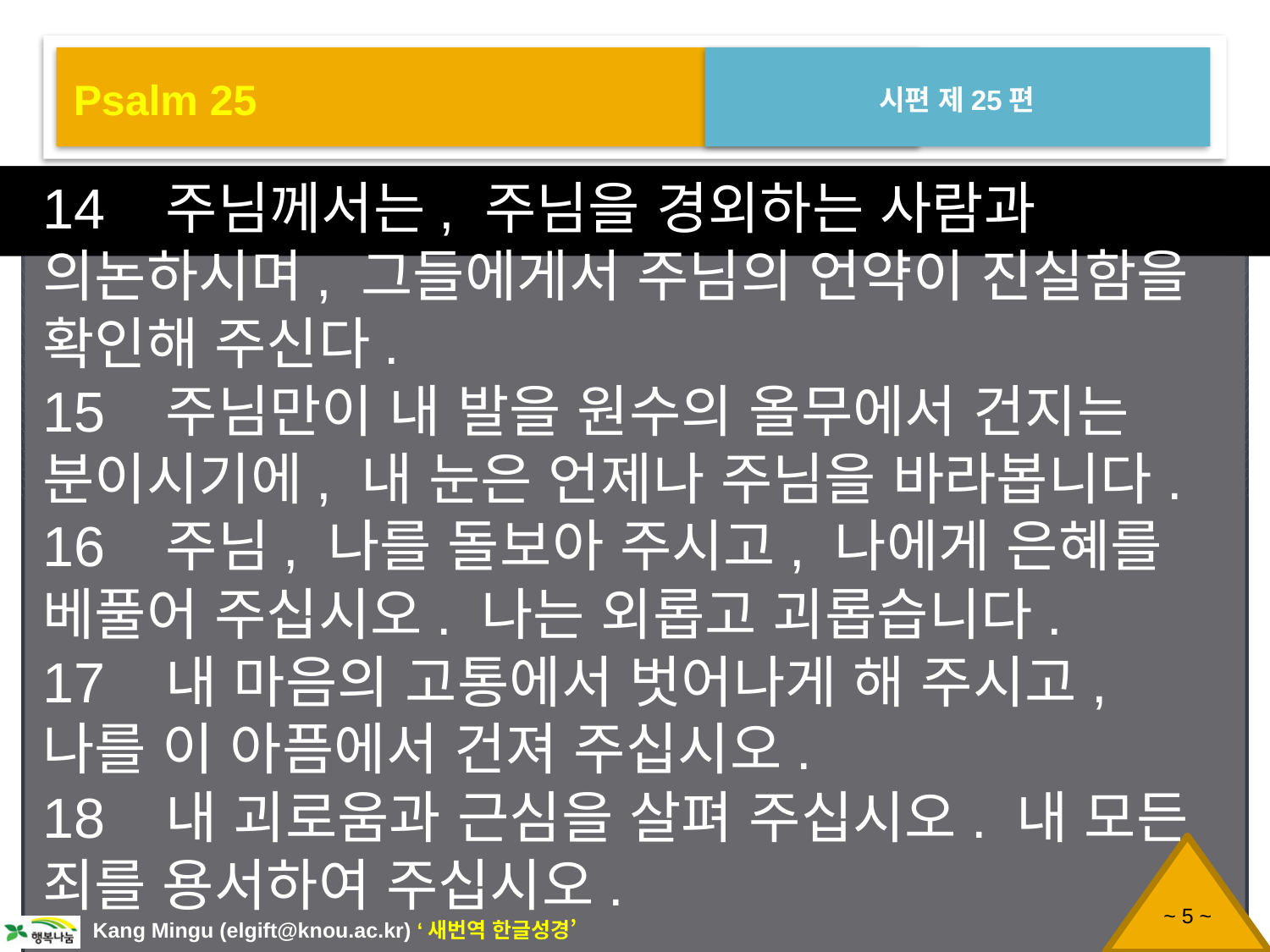

Psalm 25
시편 제25편
14   주님께서는, 주님을 경외하는 사람과 의논하시며, 그들에게서 주님의 언약이 진실함을 확인해 주신다.
15   주님만이 내 발을 원수의 올무에서 건지는 분이시기에, 내 눈은 언제나 주님을 바라봅니다.
16   주님, 나를 돌보아 주시고, 나에게 은혜를 베풀어 주십시오. 나는 외롭고 괴롭습니다.
17   내 마음의 고통에서 벗어나게 해 주시고, 나를 이 아픔에서 건져 주십시오.
18   내 괴로움과 근심을 살펴 주십시오. 내 모든 죄를 용서하여 주십시오.